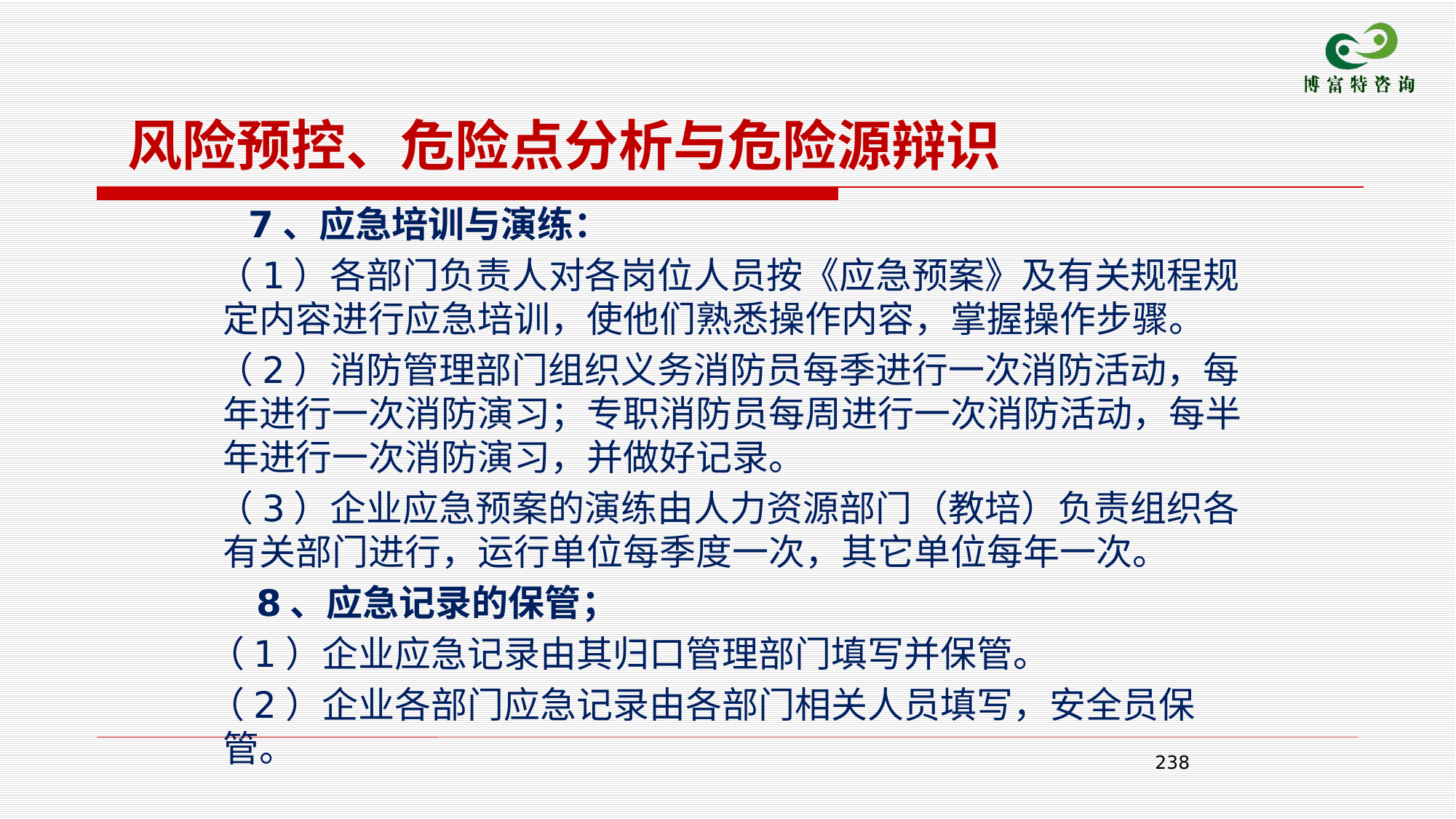

风险预控、危险点分析与危险源辩识
       7、应急培训与演练：
     （1）各部门负责人对各岗位人员按《应急预案》及有关规程规定内容进行应急培训，使他们熟悉操作内容，掌握操作步骤。
     （2）消防管理部门组织义务消防员每季进行一次消防活动，每年进行一次消防演习；专职消防员每周进行一次消防活动，每半年进行一次消防演习，并做好记录。
     （3）企业应急预案的演练由人力资源部门（教培）负责组织各有关部门进行，运行单位每季度一次，其它单位每年一次。
       8、应急记录的保管；
    （1）企业应急记录由其归口管理部门填写并保管。
    （2）企业各部门应急记录由各部门相关人员填写，安全员保管。

238